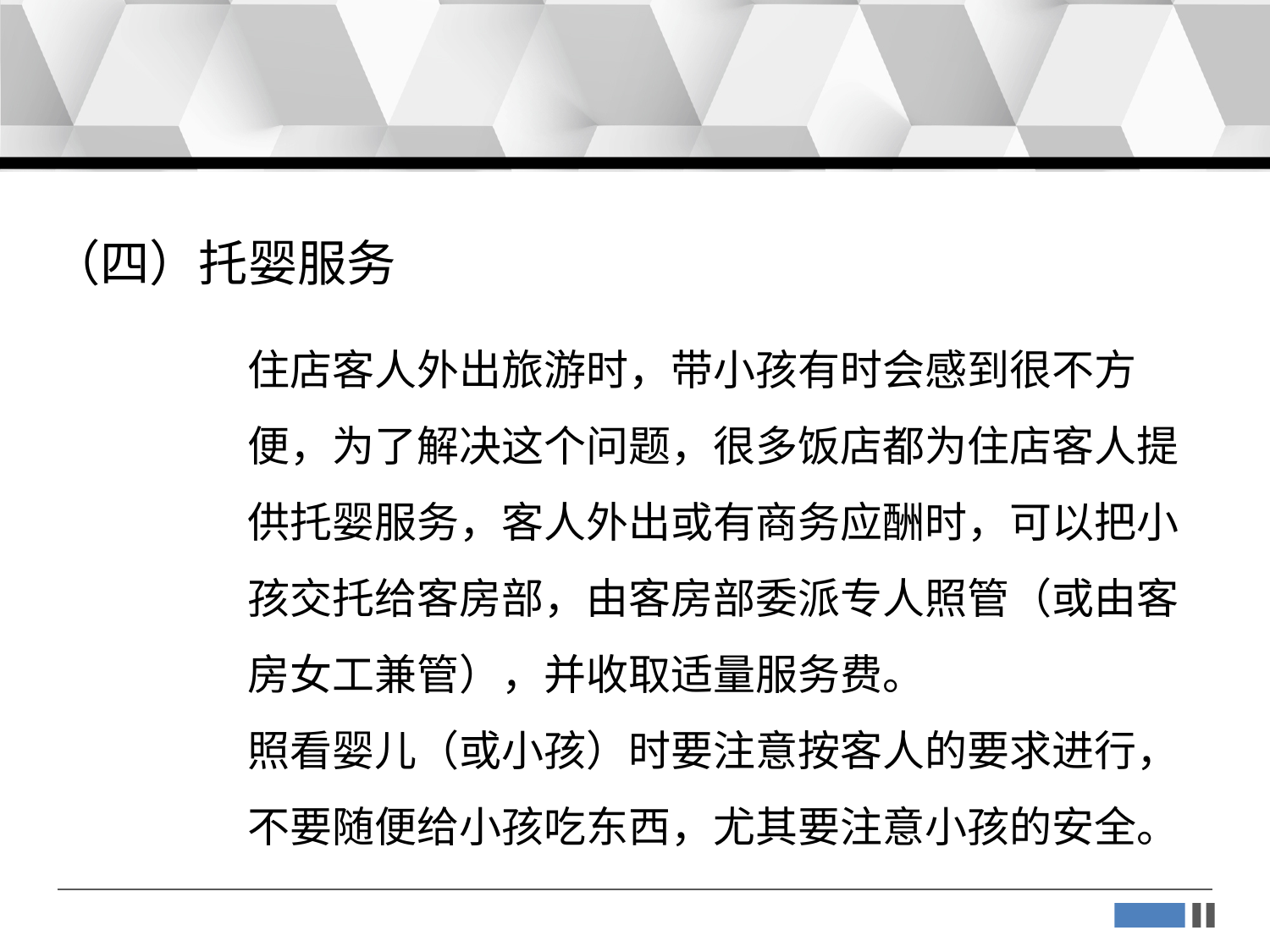

（四）托婴服务
住店客人外出旅游时，带小孩有时会感到很不方便，为了解决这个问题，很多饭店都为住店客人提供托婴服务，客人外出或有商务应酬时，可以把小孩交托给客房部，由客房部委派专人照管（或由客房女工兼管），并收取适量服务费。
照看婴儿（或小孩）时要注意按客人的要求进行，不要随便给小孩吃东西，尤其要注意小孩的安全。